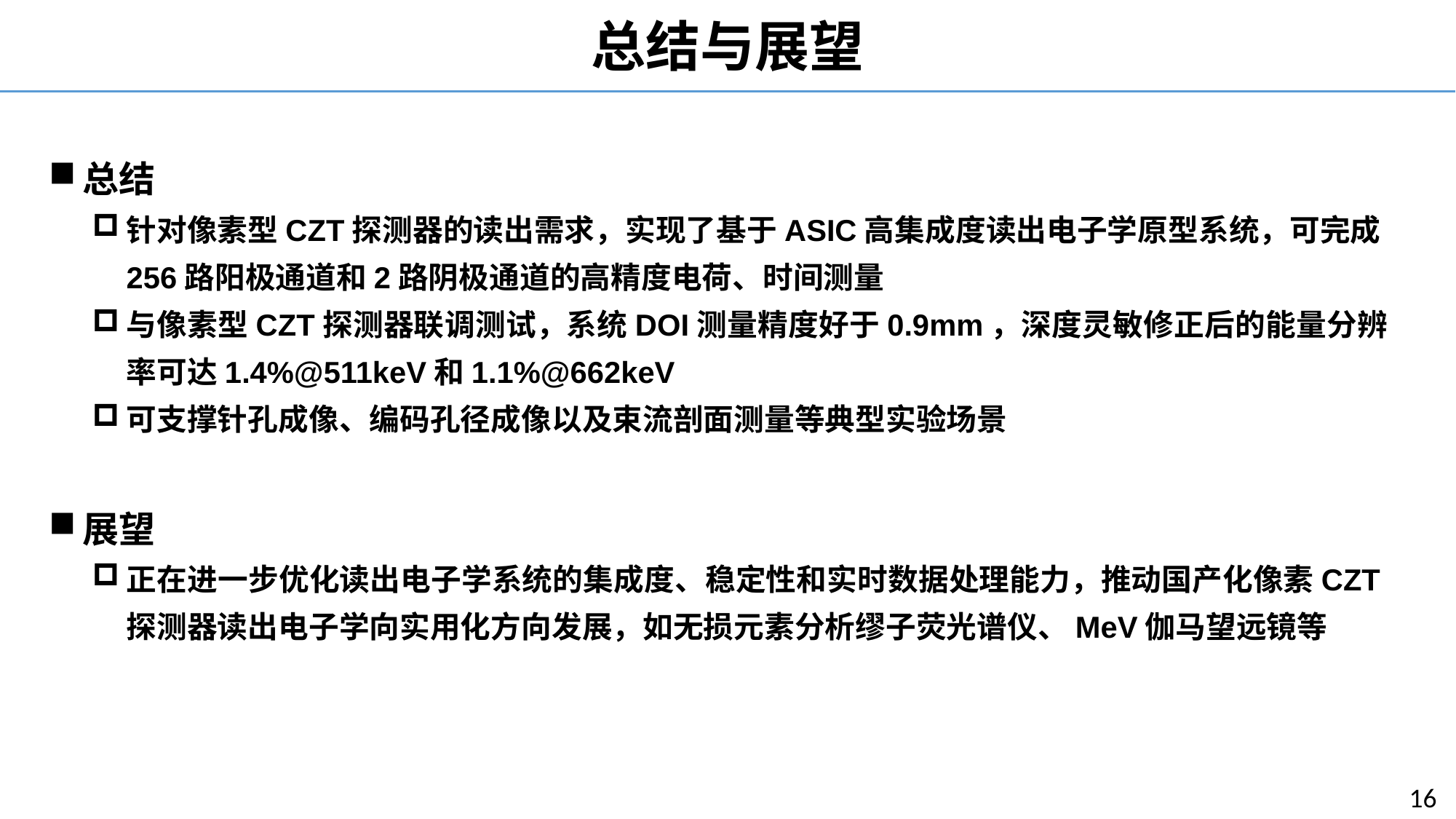

总结与展望
总结
针对像素型CZT探测器的读出需求，实现了基于ASIC高集成度读出电子学原型系统，可完成256路阳极通道和2路阴极通道的高精度电荷、时间测量
与像素型CZT探测器联调测试，系统DOI测量精度好于0.9mm，深度灵敏修正后的能量分辨率可达1.4%@511keV和1.1%@662keV
可支撑针孔成像、编码孔径成像以及束流剖面测量等典型实验场景

展望
正在进一步优化读出电子学系统的集成度、稳定性和实时数据处理能力，推动国产化像素CZT探测器读出电子学向实用化方向发展，如无损元素分析缪子荧光谱仪、MeV伽马望远镜等

16